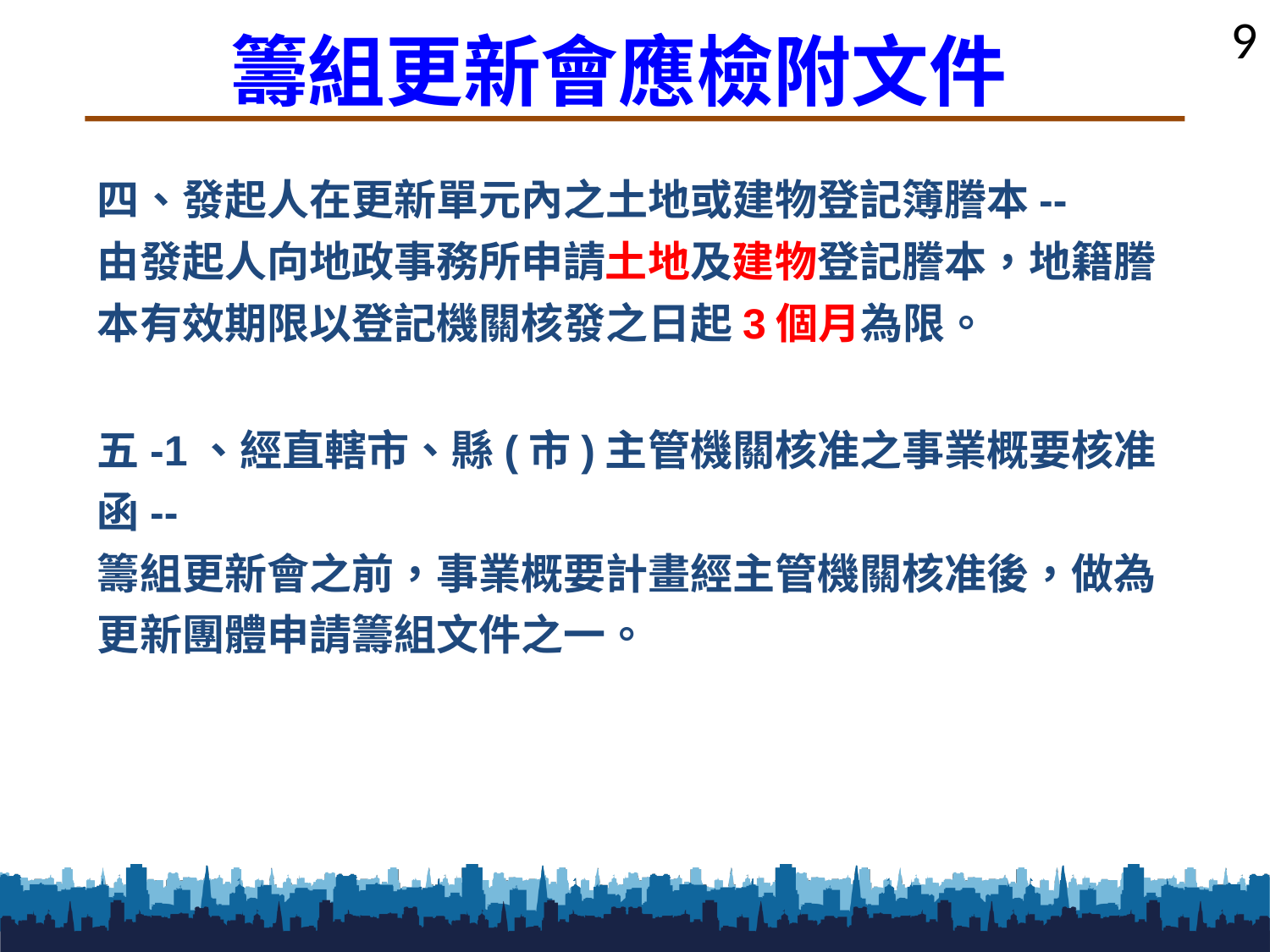

籌組更新會應檢附文件
四、發起人在更新單元內之土地或建物登記簿謄本--
由發起人向地政事務所申請土地及建物登記謄本，地籍謄本有效期限以登記機關核發之日起3個月為限。

五-1、經直轄市、縣(市)主管機關核准之事業概要核准函--
籌組更新會之前，事業概要計畫經主管機關核准後，做為更新團體申請籌組文件之一。